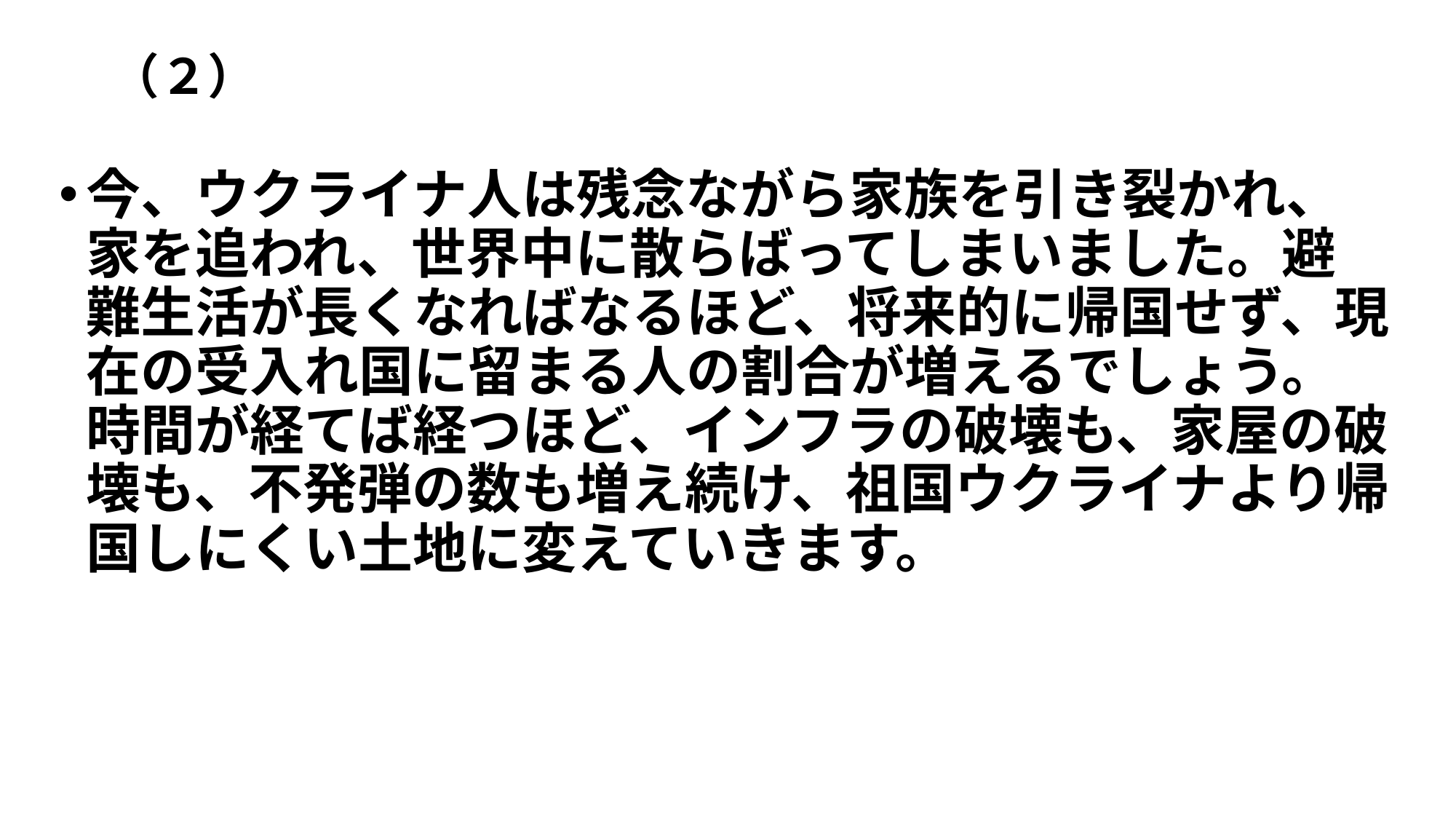

# （２）
今、ウクライナ人は残念ながら家族を引き裂かれ、家を追われ、世界中に散らばってしまいました。避難生活が長くなればなるほど、将来的に帰国せず、現在の受入れ国に留まる人の割合が増えるでしょう。時間が経てば経つほど、インフラの破壊も、家屋の破壊も、不発弾の数も増え続け、祖国ウクライナより帰国しにくい土地に変えていきます。